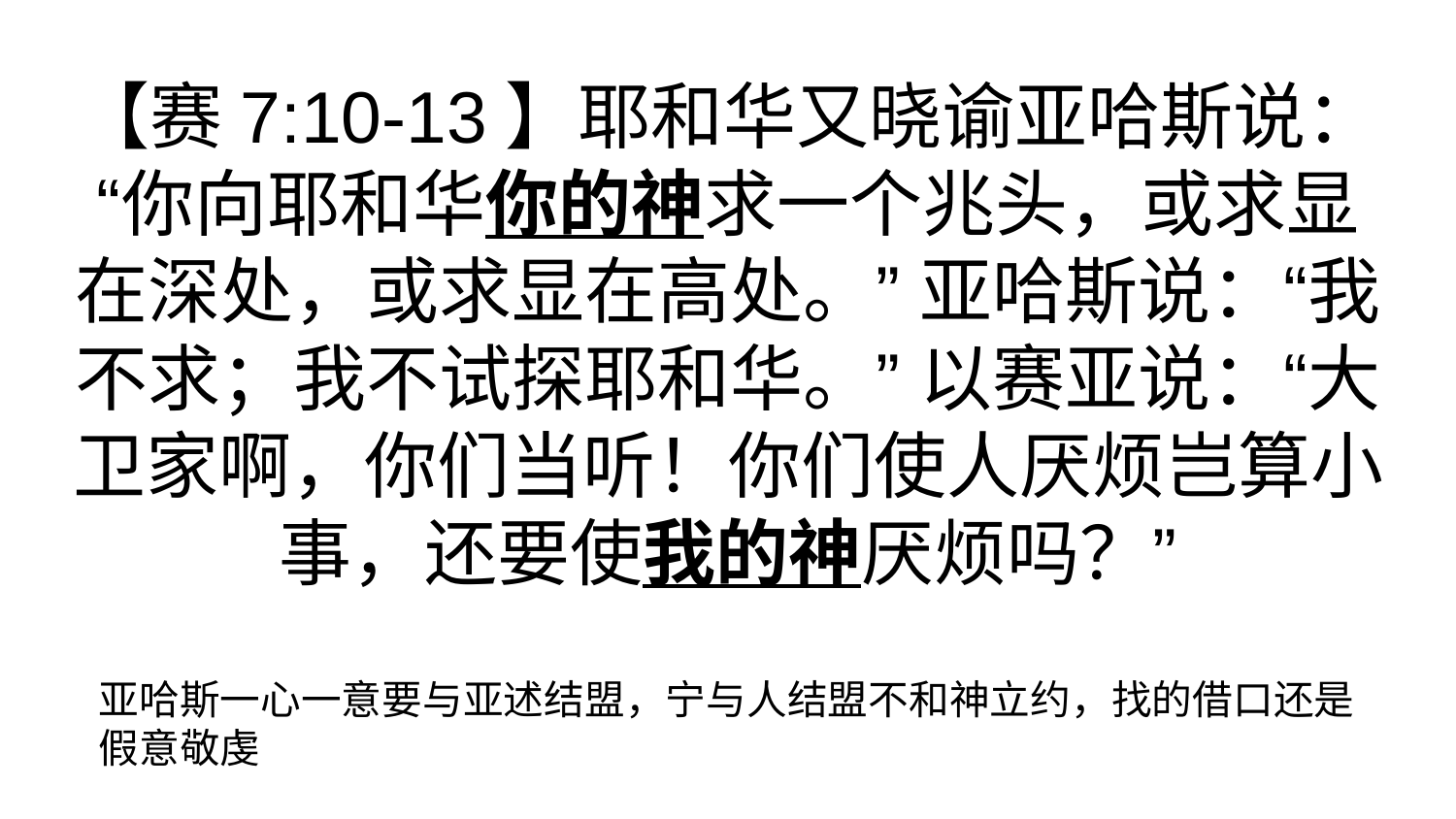

# 【赛7:10-13】耶和华又晓谕亚哈斯说： “你向耶和华你的神求一个兆头，或求显在深处，或求显在高处。” 亚哈斯说：“我不求；我不试探耶和华。” 以赛亚说：“大卫家啊，你们当听！你们使人厌烦岂算小事，还要使我的神厌烦吗？”
亚哈斯一心一意要与亚述结盟，宁与人结盟不和神立约，找的借口还是假意敬虔